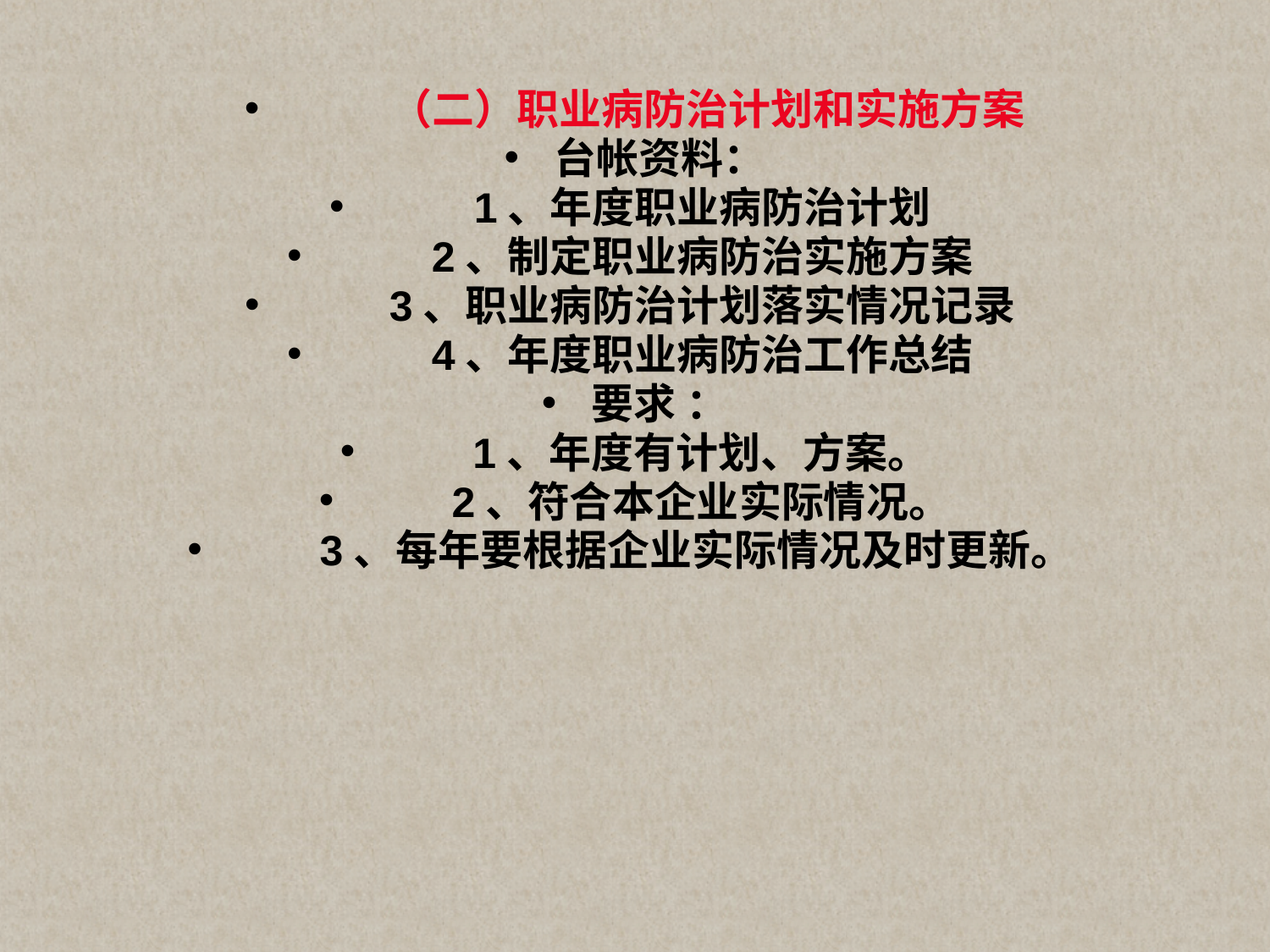

（二）职业病防治计划和实施方案
台帐资料：
        1、年度职业病防治计划
        2、制定职业病防治实施方案
        3、职业病防治计划落实情况记录
        4、年度职业病防治工作总结
要求 ：
       1、年度有计划、方案。
       2、符合本企业实际情况。
       3、每年要根据企业实际情况及时更新。